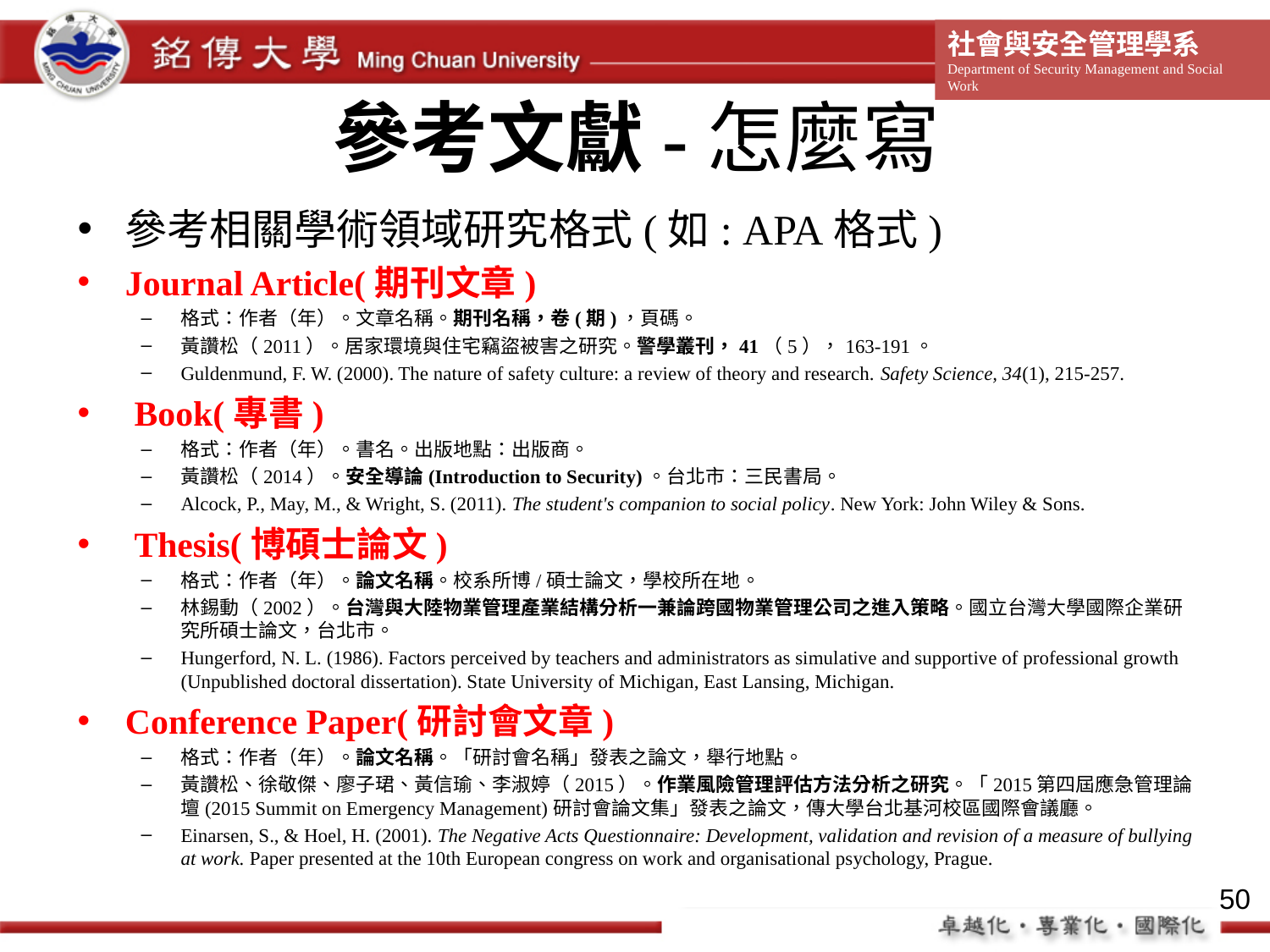

# 參考文獻-怎麼寫
參考相關學術領域研究格式(如: APA格式)
Journal Article(期刊文章)
格式：作者（年）。文章名稱。期刊名稱，卷(期)，頁碼。
黃讚松（2011）。居家環境與住宅竊盜被害之研究。警學叢刊，41（5），163-191。
Guldenmund, F. W. (2000). The nature of safety culture: a review of theory and research. Safety Science, 34(1), 215-257.
 Book(專書)
格式：作者（年）。書名。出版地點：出版商。
黃讚松（2014）。安全導論(Introduction to Security)。台北市：三民書局。
Alcock, P., May, M., & Wright, S. (2011). The student's companion to social policy. New York: John Wiley & Sons.
 Thesis(博碩士論文)
格式：作者（年）。論文名稱。校系所博/碩士論文，學校所在地。
林錫動（2002）。台灣與大陸物業管理產業結構分析一兼論跨國物業管理公司之進入策略。國立台灣大學國際企業研究所碩士論文，台北市。
Hungerford, N. L. (1986). Factors perceived by teachers and administrators as simulative and supportive of professional growth (Unpublished doctoral dissertation). State University of Michigan, East Lansing, Michigan.
Conference Paper(研討會文章)
格式：作者（年）。論文名稱。「研討會名稱」發表之論文，舉行地點。
黃讚松、徐敬傑、廖子珺、黃信瑜、李淑婷（2015）。作業風險管理評估方法分析之研究。「2015第四屆應急管理論壇(2015 Summit on Emergency Management)研討會論文集」發表之論文，傳大學台北基河校區國際會議廳。
Einarsen, S., & Hoel, H. (2001). The Negative Acts Questionnaire: Development, validation and revision of a measure of bullying at work. Paper presented at the 10th European congress on work and organisational psychology, Prague.

50